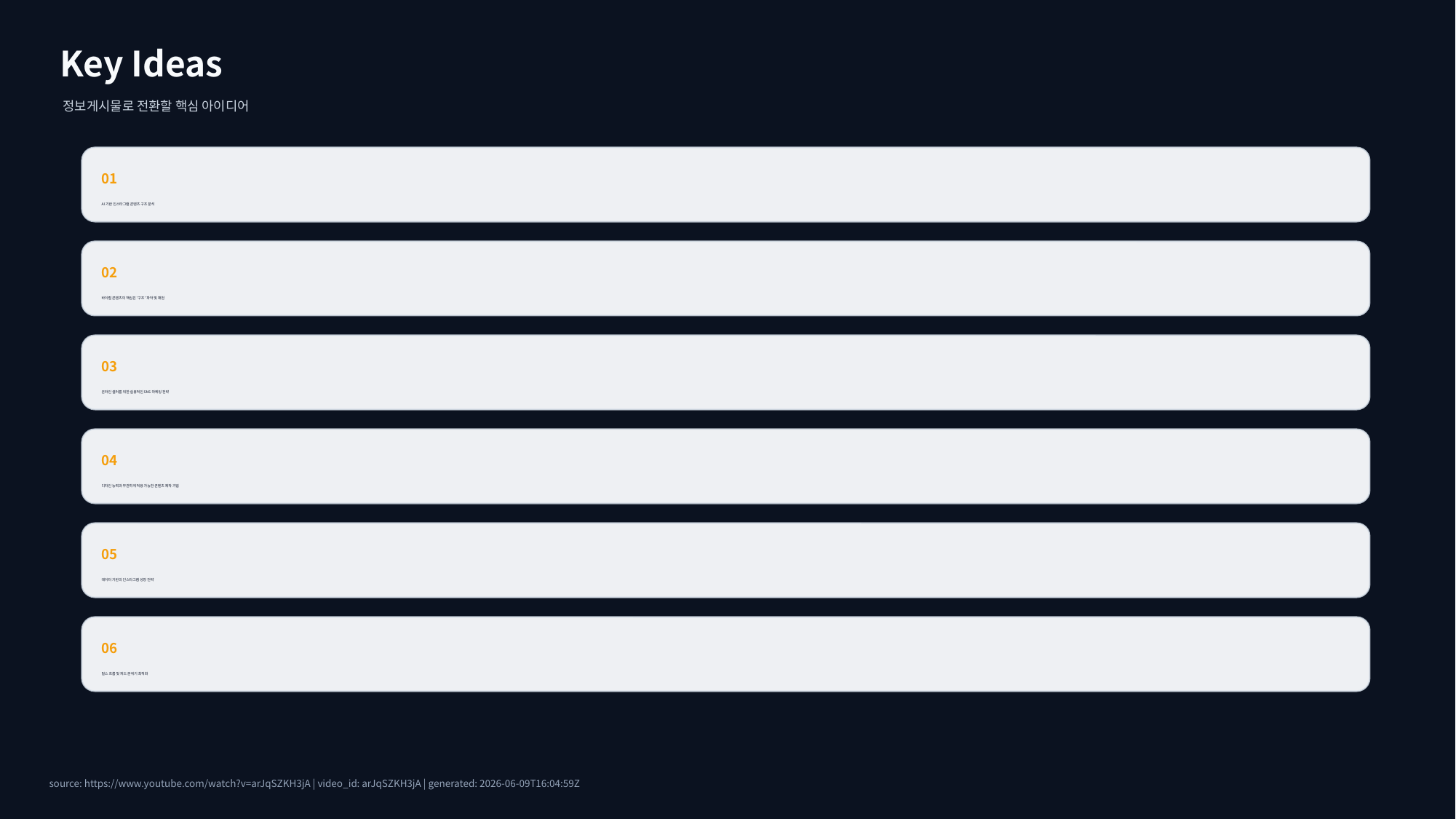

Key Ideas
정보게시물로 전환할 핵심 아이디어

01
AI 기반 인스타그램 콘텐츠 구조 분석

02
바이럴 콘텐츠의 핵심은 '구조' 파악 및 재현

03
온라인 셀러를 위한 실용적인 SNS 마케팅 전략

04
디자인 능력과 무관하게 적용 가능한 콘텐츠 제작 기법

05
데이터 기반의 인스타그램 성장 전략

06
릴스 흐름 및 피드 분위기 최적화
source: https://www.youtube.com/watch?v=arJqSZKH3jA | video_id: arJqSZKH3jA | generated: 2026-06-09T16:04:59Z